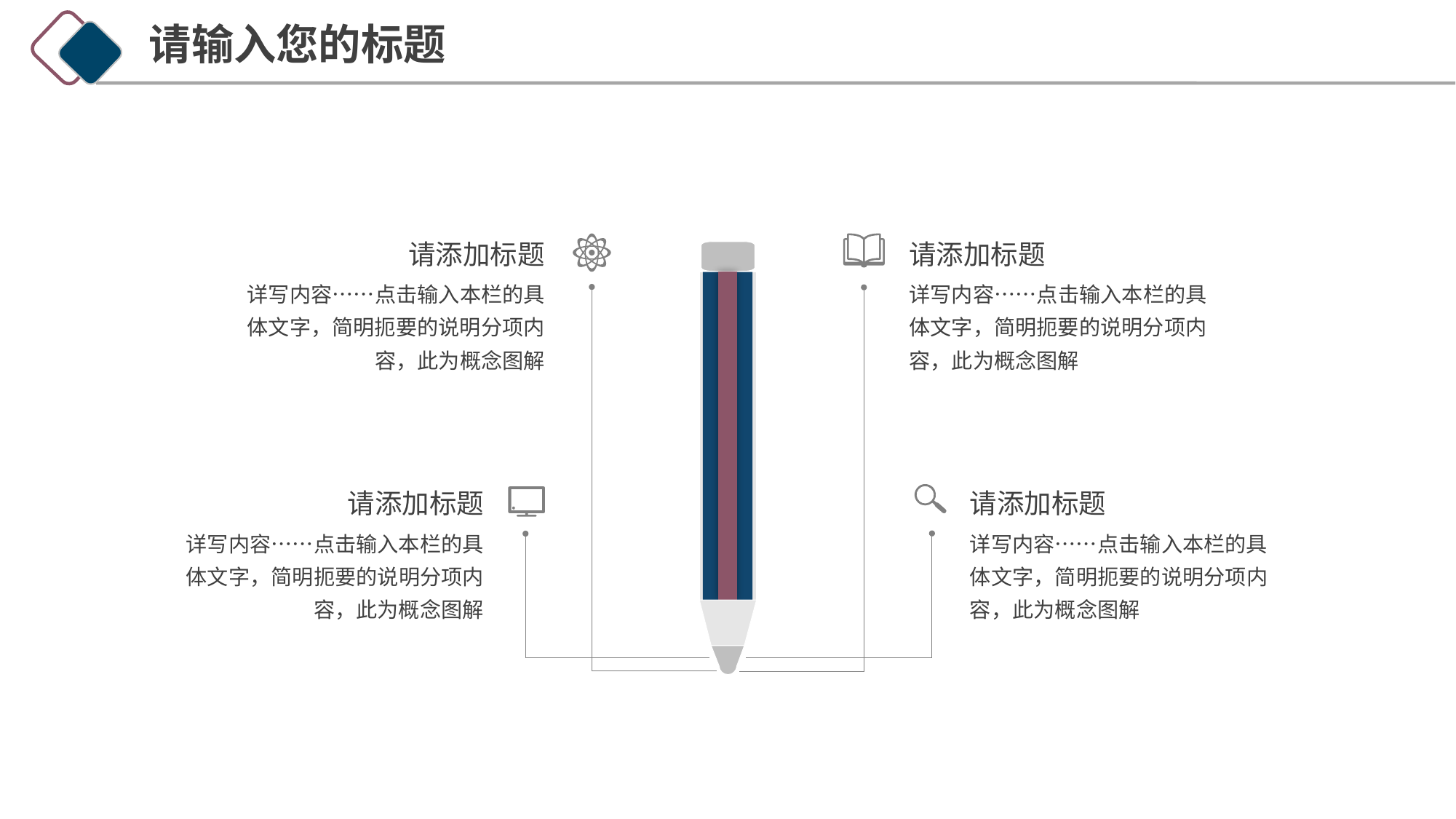

请输入您的标题

请添加标题
请添加标题

详写内容……点击输入本栏的具体文字，简明扼要的说明分项内容，此为概念图解
详写内容……点击输入本栏的具体文字，简明扼要的说明分项内容，此为概念图解

请添加标题
请添加标题
详写内容……点击输入本栏的具体文字，简明扼要的说明分项内容，此为概念图解
详写内容……点击输入本栏的具体文字，简明扼要的说明分项内容，此为概念图解